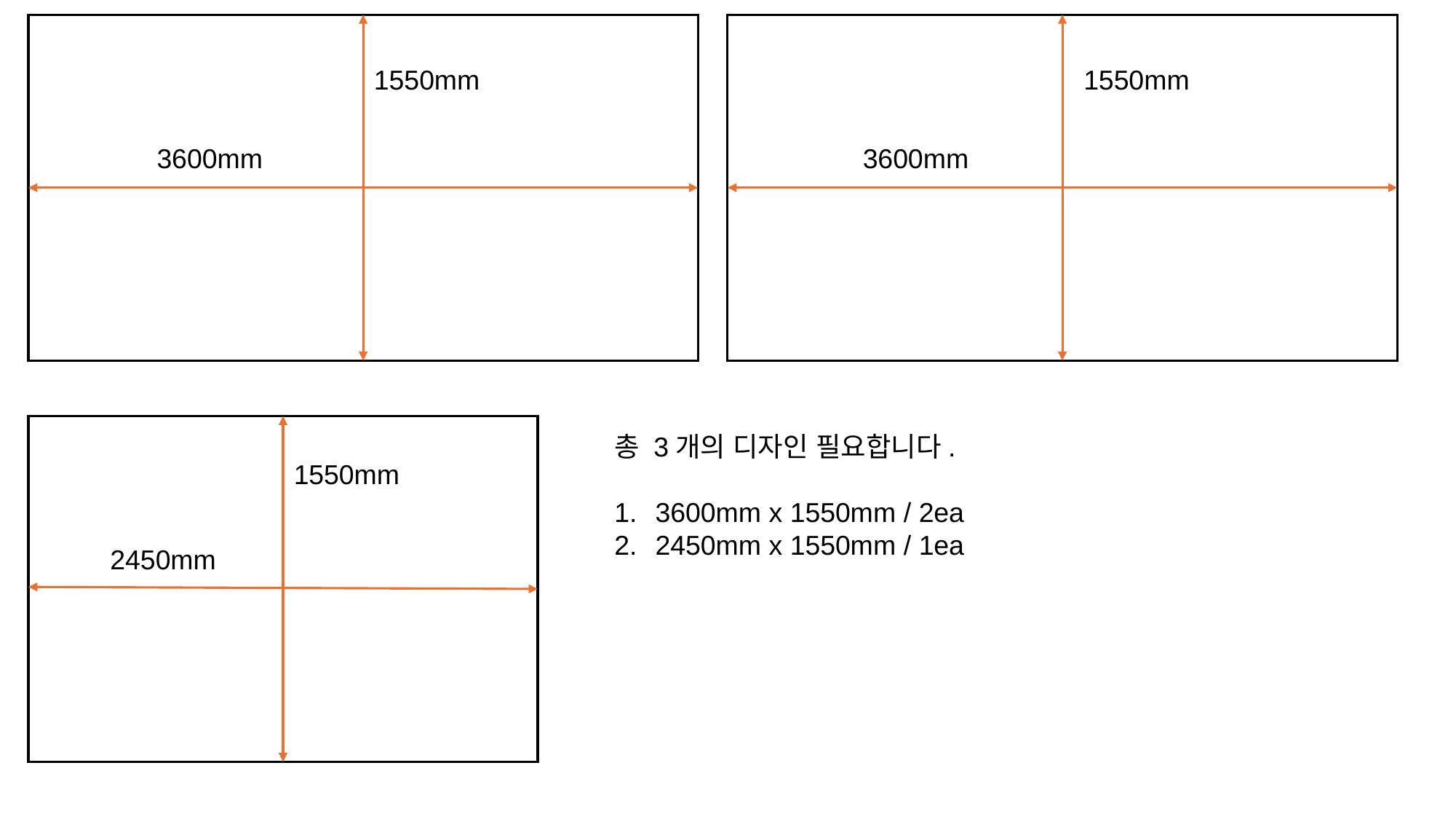

1550mm
1550mm
3600mm
3600mm

총 3개의 디자인 필요합니다.

3600mm x 1550mm / 2ea
2450mm x 1550mm / 1ea
1550mm
2450mm